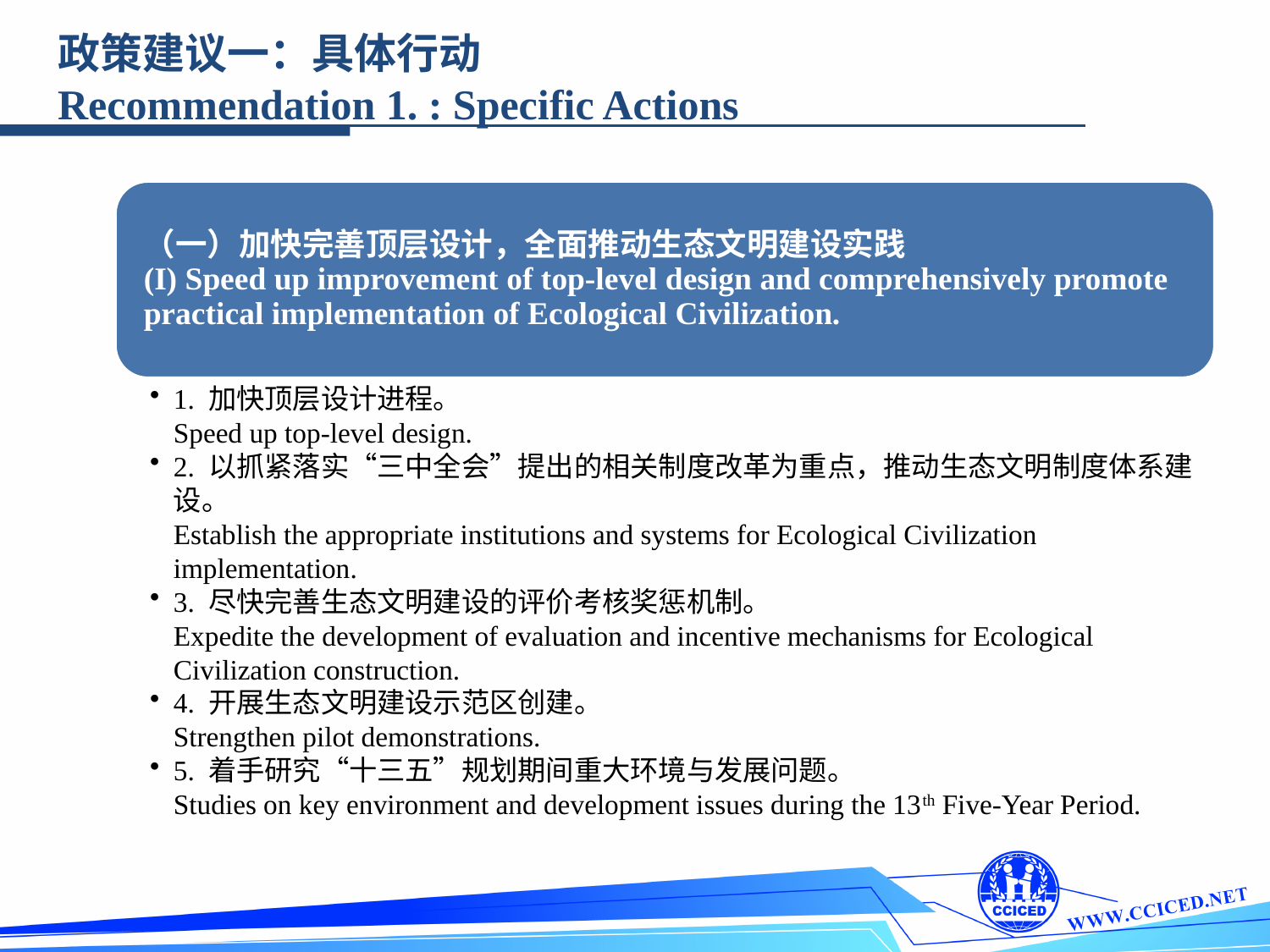

政策建议一：具体行动
Recommendation 1. : Specific Actions
（一）加快完善顶层设计，全面推动生态文明建设实践
(I) Speed up improvement of top-level design and comprehensively promote practical implementation of Ecological Civilization.
1. 加快顶层设计进程。
Speed up top-level design.
2. 以抓紧落实“三中全会”提出的相关制度改革为重点，推动生态文明制度体系建设。
Establish the appropriate institutions and systems for Ecological Civilization implementation.
3. 尽快完善生态文明建设的评价考核奖惩机制。
Expedite the development of evaluation and incentive mechanisms for Ecological Civilization construction.
4. 开展生态文明建设示范区创建。
Strengthen pilot demonstrations.
5. 着手研究“十三五”规划期间重大环境与发展问题。
Studies on key environment and development issues during the 13th Five-Year Period.